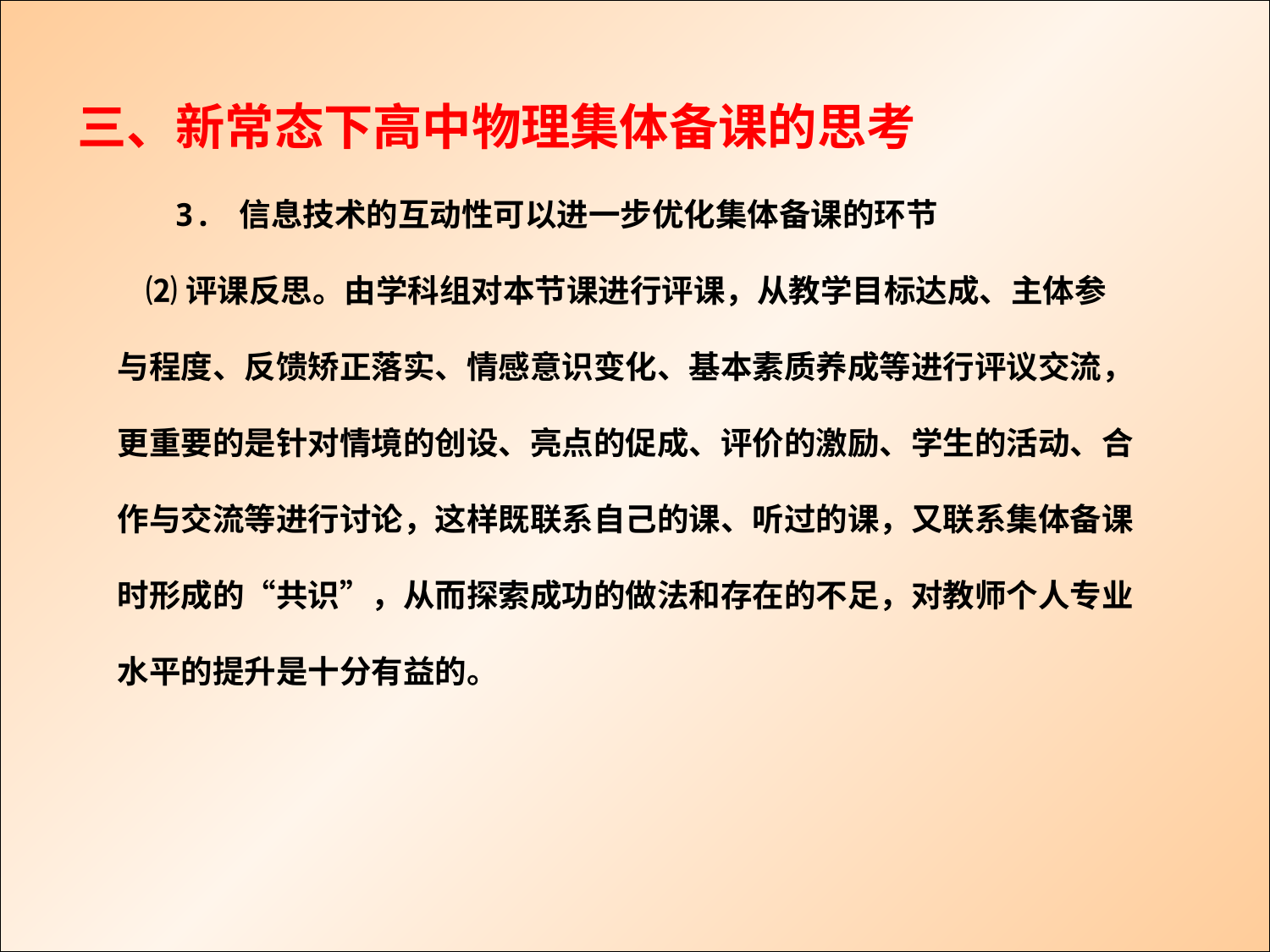

三、新常态下高中物理集体备课的思考
   3. 信息技术的互动性可以进一步优化集体备课的环节
    ⑵评课反思。由学科组对本节课进行评课，从教学目标达成、主体参与程度、反馈矫正落实、情感意识变化、基本素质养成等进行评议交流，更重要的是针对情境的创设、亮点的促成、评价的激励、学生的活动、合作与交流等进行讨论，这样既联系自己的课、听过的课，又联系集体备课时形成的“共识”，从而探索成功的做法和存在的不足，对教师个人专业水平的提升是十分有益的。